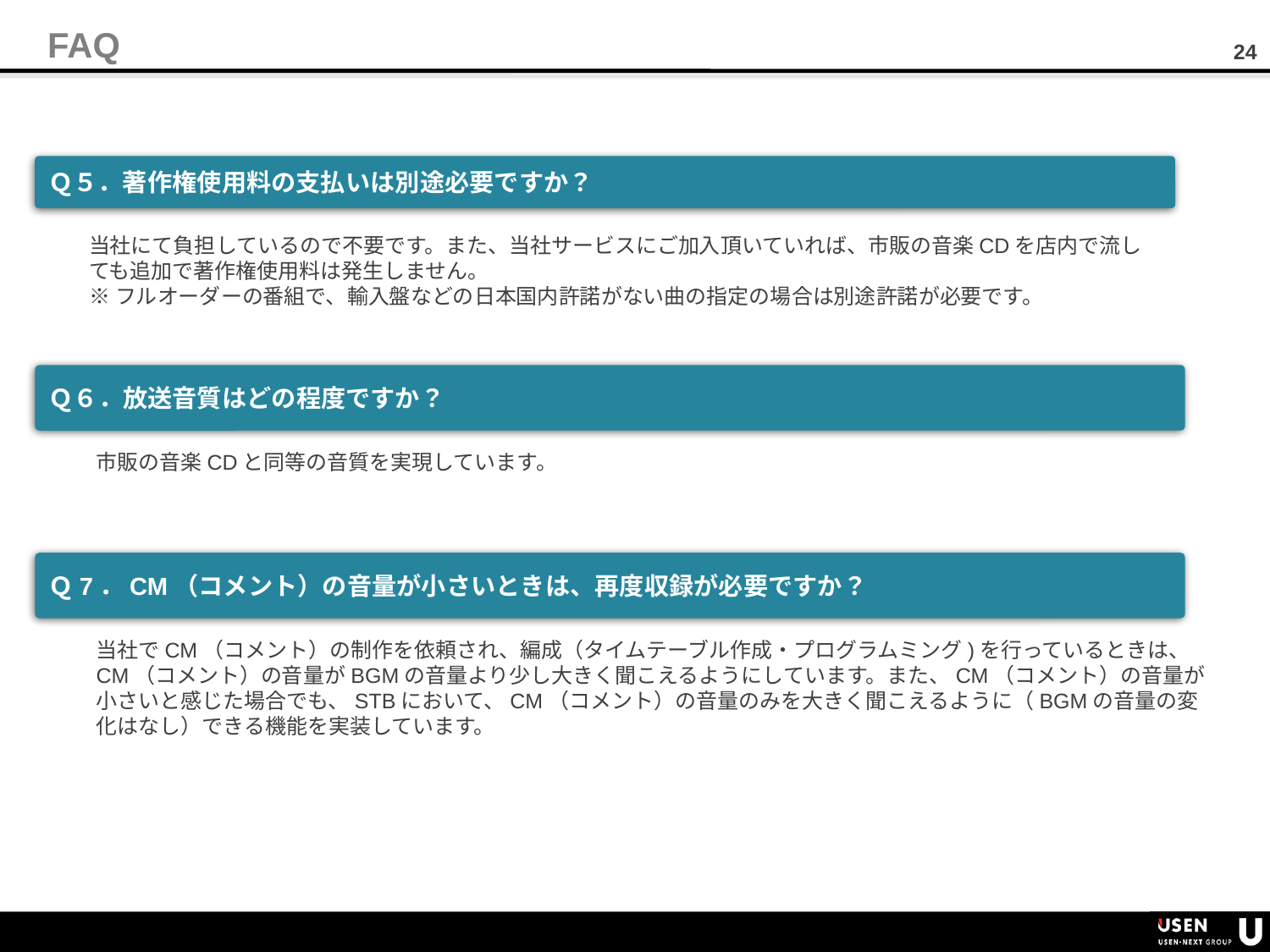

FAQ
Ｑ５．著作権使用料の支払いは別途必要ですか？
当社にて負担しているので不要です。また、当社サービスにご加入頂いていれば、市販の音楽CDを店内で流しても追加で著作権使用料は発生しません。
※フルオーダーの番組で、輸入盤などの日本国内許諾がない曲の指定の場合は別途許諾が必要です。
Ｑ６．放送音質はどの程度ですか？
市販の音楽CDと同等の音質を実現しています。
Ｑ7．CM（コメント）の音量が小さいときは、再度収録が必要ですか？
当社でCM（コメント）の制作を依頼され、編成（タイムテーブル作成・プログラムミング)を行っているときは、
CM（コメント）の音量がBGMの音量より少し大きく聞こえるようにしています。また、CM（コメント）の音量が
小さいと感じた場合でも、STBにおいて、CM（コメント）の音量のみを大きく聞こえるように（BGMの音量の変化はなし）できる機能を実装しています。